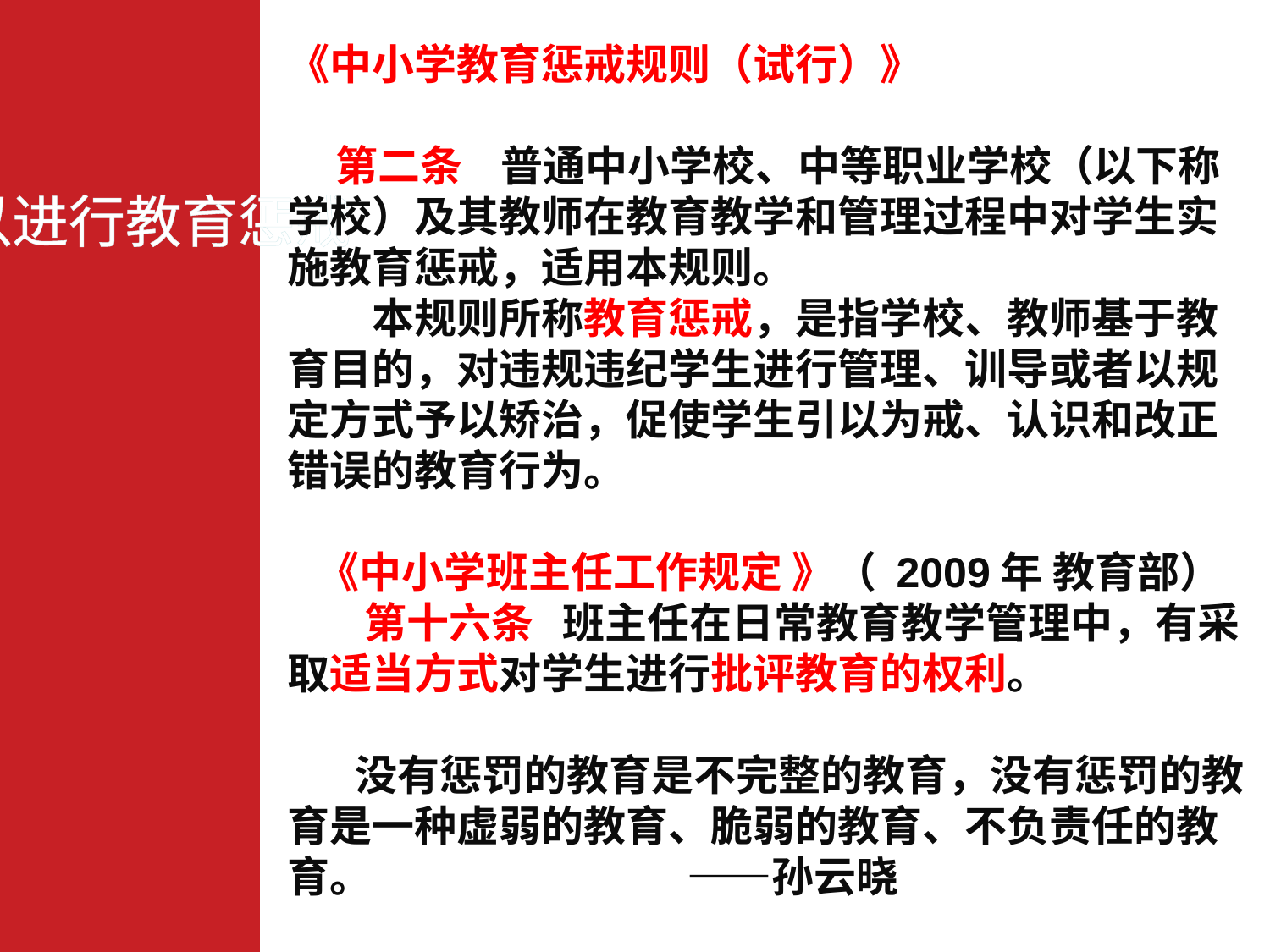

《中小学教育惩戒规则（试行）》

    第二条    普通中小学校、中等职业学校（以下称学校）及其教师在教育教学和管理过程中对学生实施教育惩戒，适用本规则。
　　本规则所称教育惩戒，是指学校、教师基于教育目的，对违规违纪学生进行管理、训导或者以规定方式予以矫治，促使学生引以为戒、认识和改正错误的教育行为。

  《中小学班主任工作规定 》（ 2009年 教育部）
       第十六条   班主任在日常教育教学管理中，有采取适当方式对学生进行批评教育的权利。

      没有惩罚的教育是不完整的教育，没有惩罚的教育是一种虚弱的教育、脆弱的教育、不负责任的教育。                                 ——孙云晓
可以进行教育惩戒